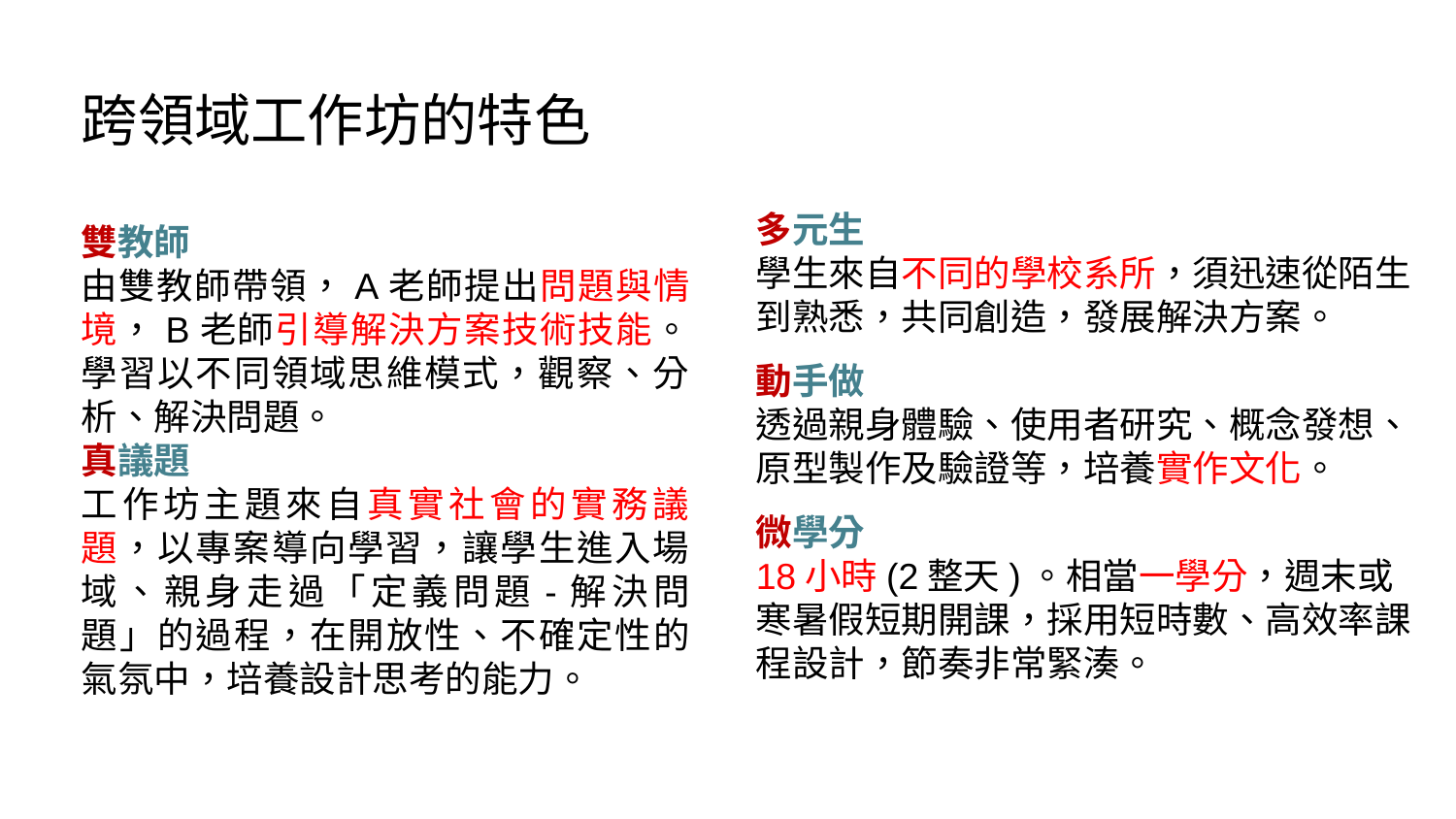

跨領域工作坊的特色
多元生
學生來自不同的學校系所，須迅速從陌生到熟悉，共同創造，發展解決方案。
動手做
透過親身體驗、使用者研究、概念發想、原型製作及驗證等，培養實作文化。
微學分
18小時(2整天)。相當一學分，週末或寒暑假短期開課，採用短時數、高效率課程設計，節奏非常緊湊。

雙教師
由雙教師帶領，A老師提出問題與情境，B老師引導解決方案技術技能。學習以不同領域思維模式，觀察、分析、解決問題。
真議題
工作坊主題來自真實社會的實務議題，以專案導向學習，讓學生進入場域、親身走過「定義問題-解決問題」的過程，在開放性、不確定性的氣氛中，培養設計思考的能力。